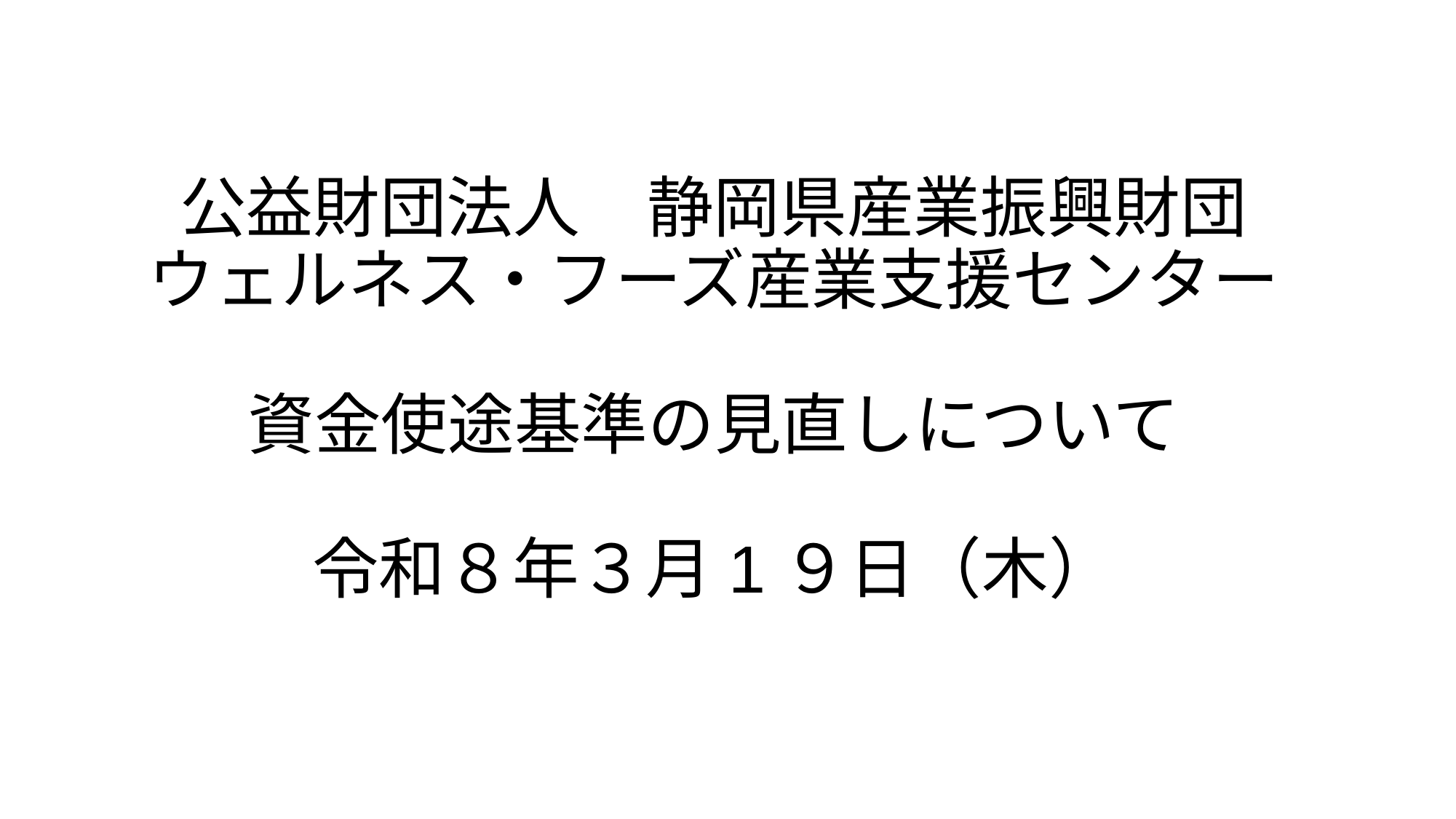

# 公益財団法人　静岡県産業振興財団 ウェルネス・フーズ産業支援センター 資金使途基準の見直しについて 令和８年３月1９日（木）